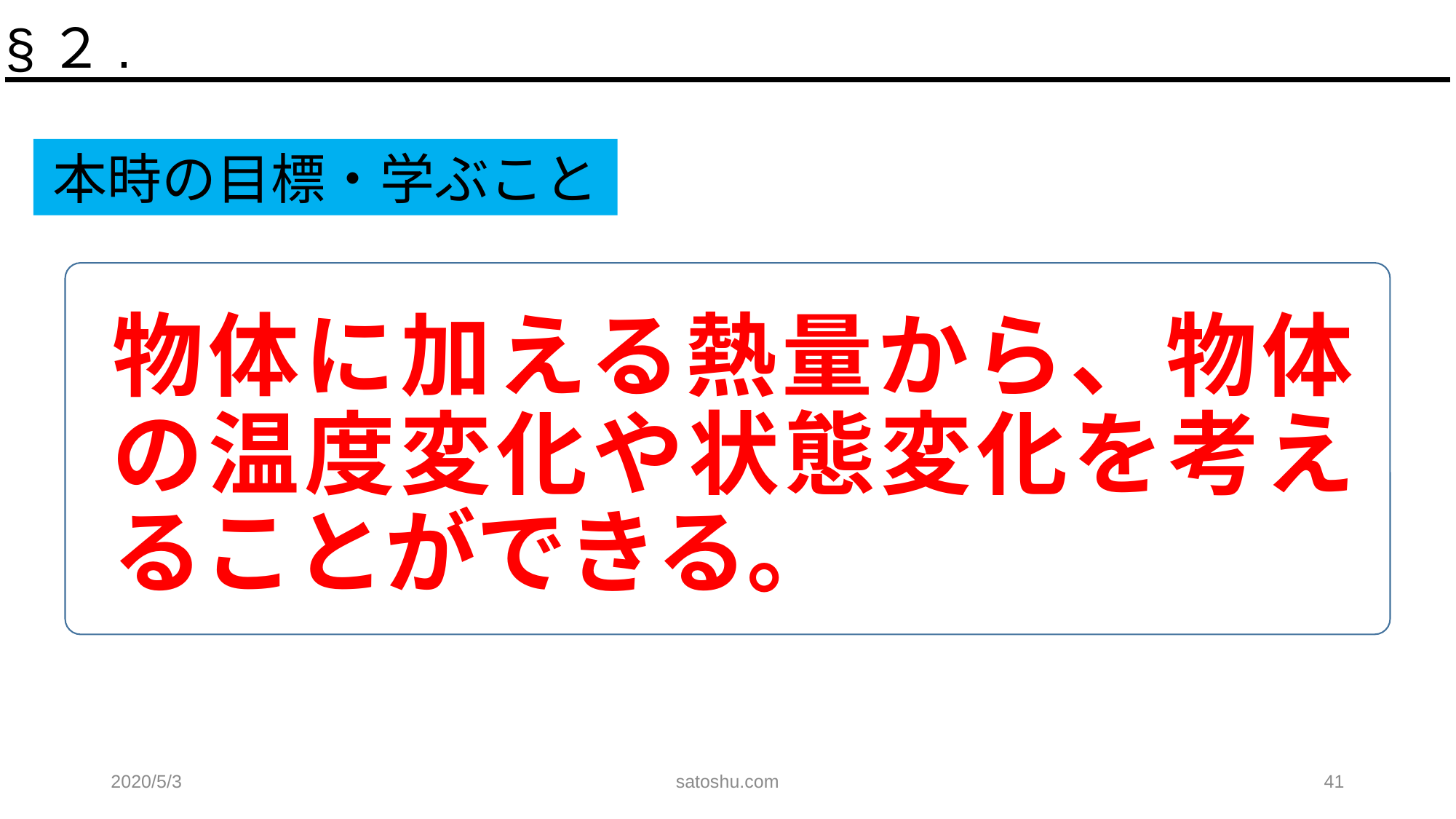

§２.
本時の目標・学ぶこと

物体に加える熱量から、物体の温度変化や状態変化を考えることができる。
2020/5/3
satoshu.com
41